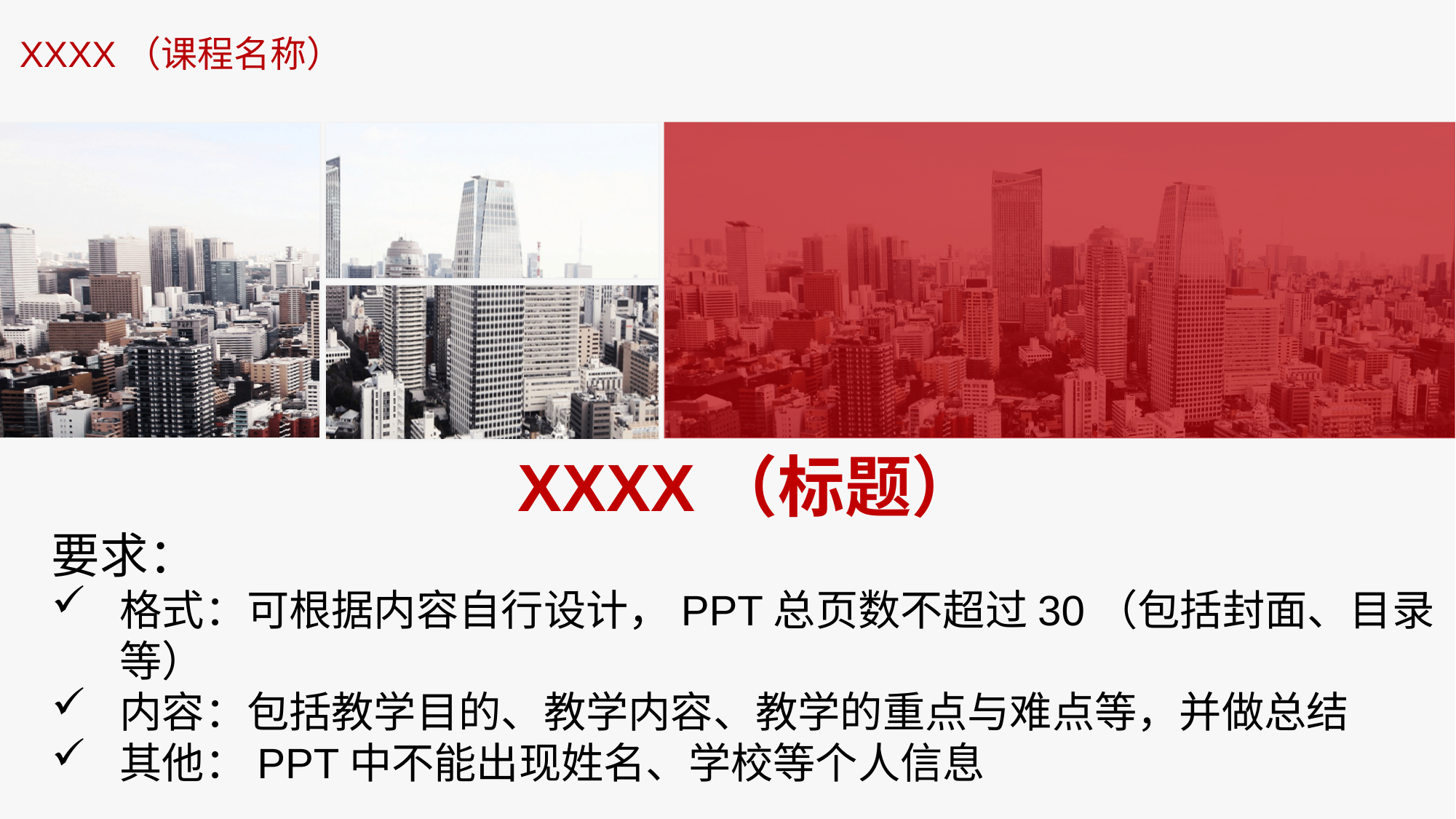

课程名称：城市设计
XXXX（课程名称）

XXXX（标题）
要求：
格式：可根据内容自行设计，PPT总页数不超过30（包括封面、目录等）
内容：包括教学目的、教学内容、教学的重点与难点等，并做总结
其他：PPT中不能出现姓名、学校等个人信息